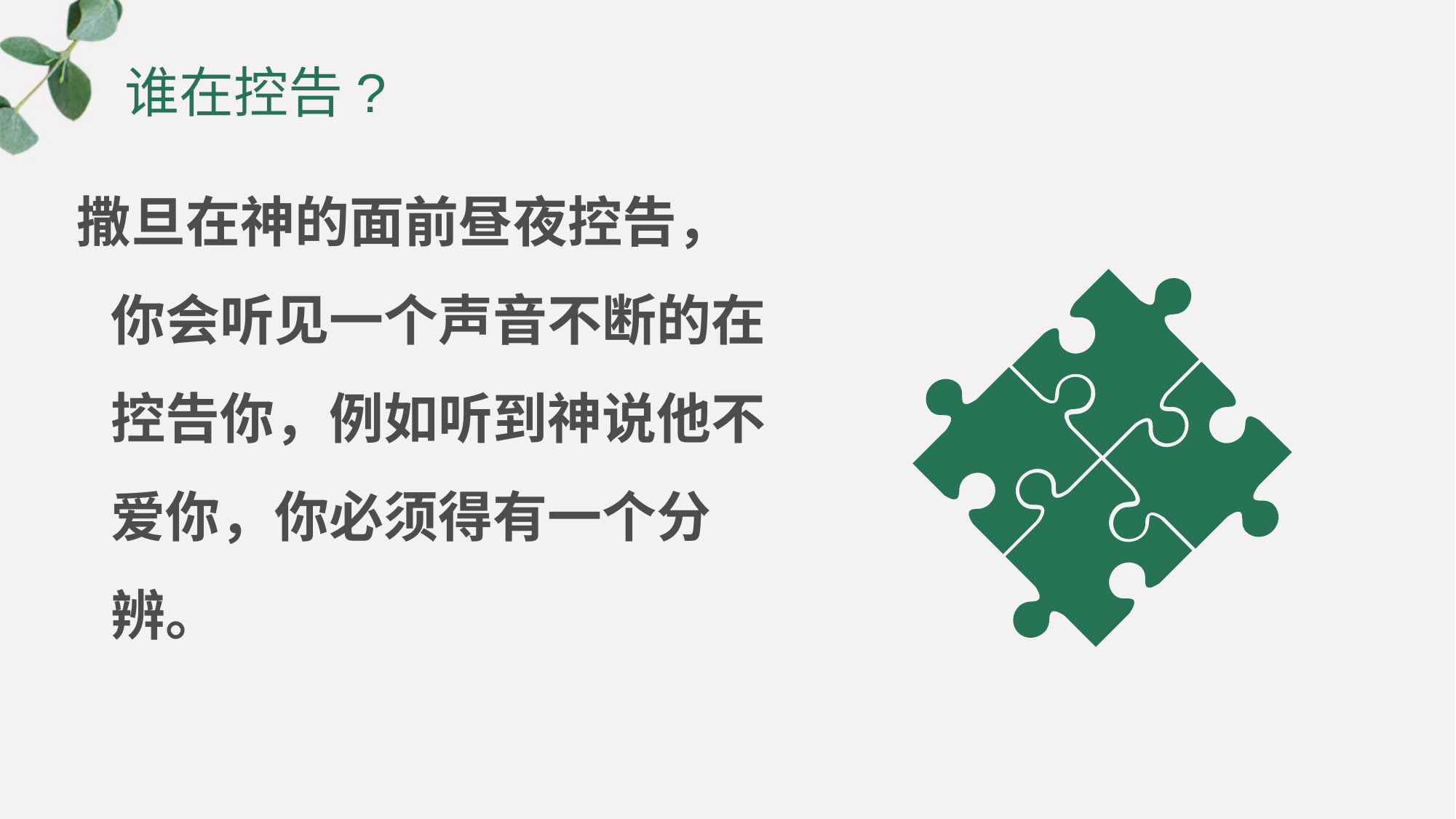

# 谁在控告?

撒旦在神的面前昼夜控告，你会听见一个声音不断的在控告你，例如听到神说他不爱你，你必须得有一个分辨。